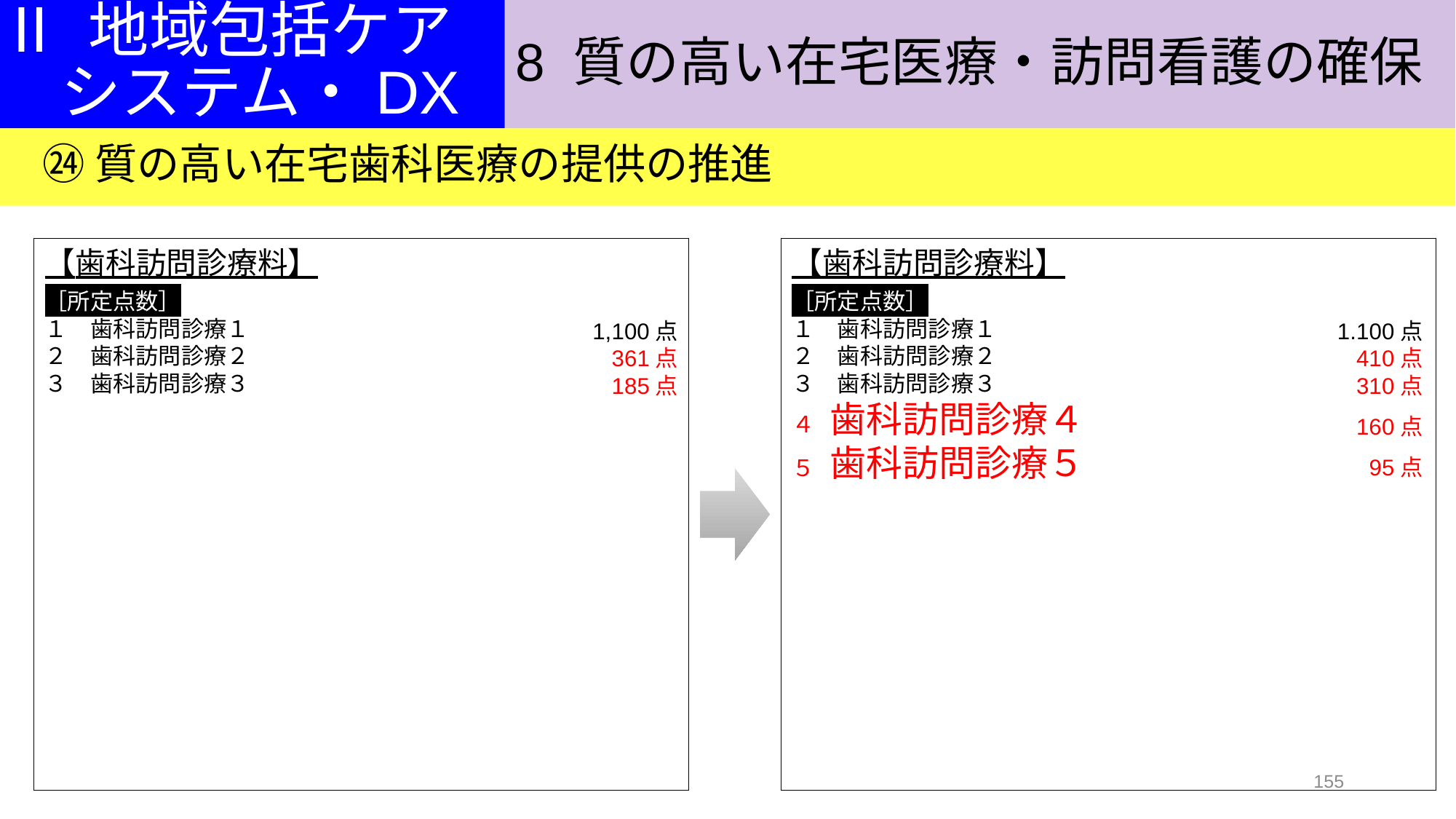

8 質の高い在宅医療・訪問看護の確保
Ⅱ 地域包括ケア
　システム・DX
㉔ 質の高い在宅歯科医療の提供の推進
【歯科訪問診療料】

［所定点数］
１　歯科訪問診療１
２　歯科訪問診療２
３　歯科訪問診療３

【歯科訪問診療料】

［所定点数］
１　歯科訪問診療１
２　歯科訪問診療２
３　歯科訪問診療３
４   歯科訪問診療４
５   歯科訪問診療５

1,100点
361点
185点

1.100点
410点
310点
160点
95点

155